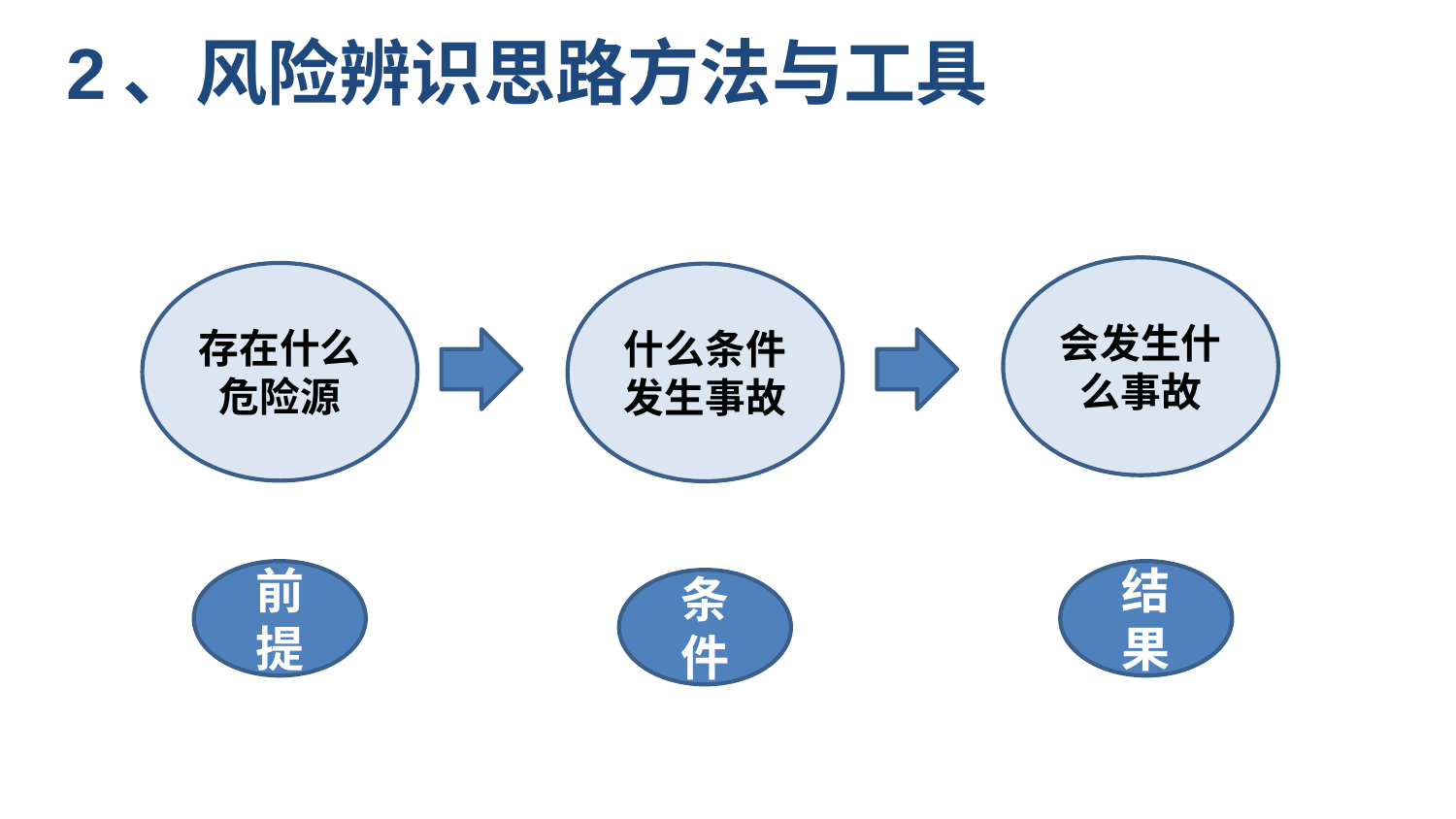

# 2、风险辨识思路方法与工具
会发生什么事故
存在什么
危险源
什么条件发生事故

前提
结果
条件